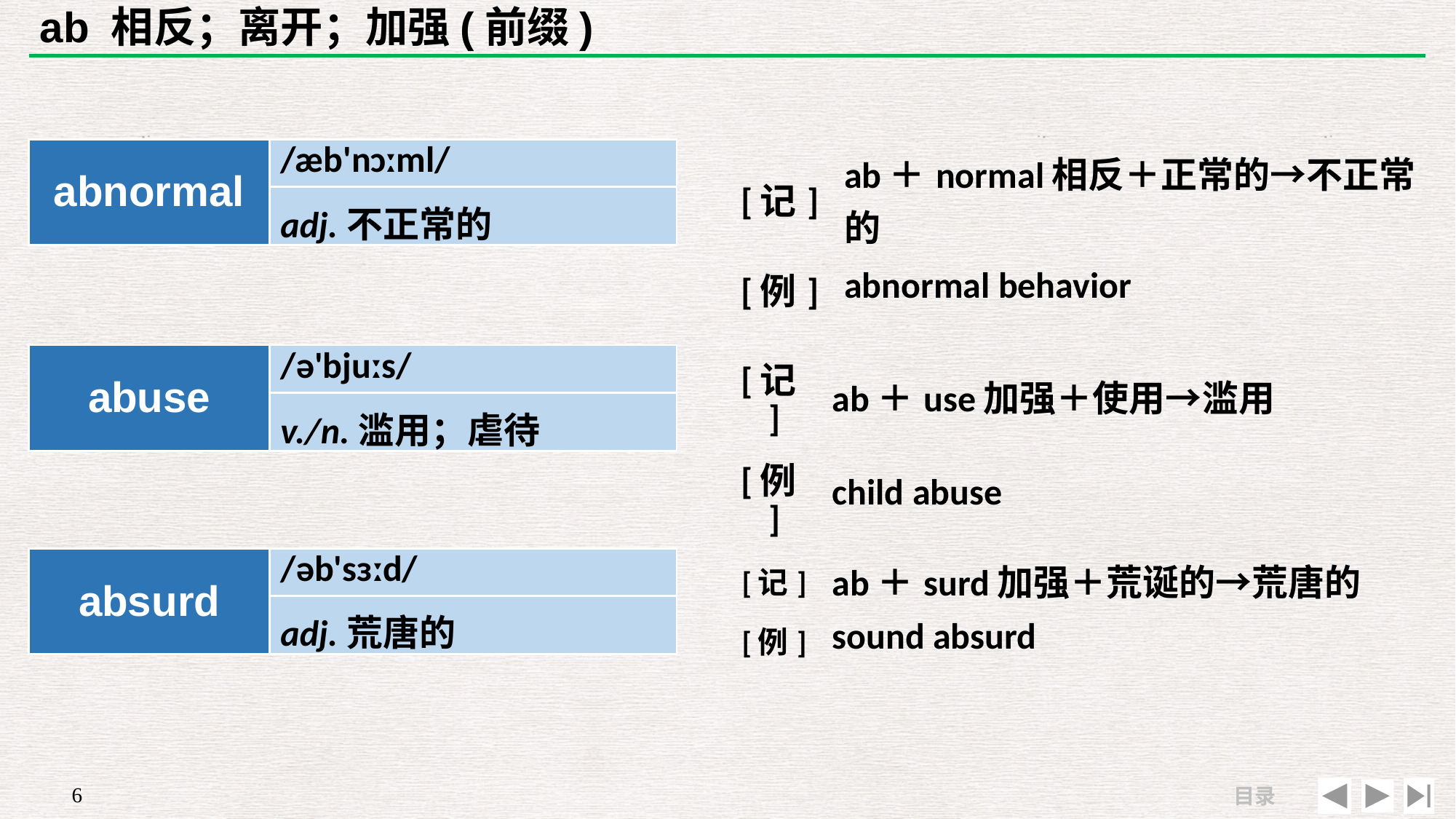

# ab 相反；离开；加强(前缀)

| abnormal | /æb'nɔːml/ |
| --- | --- |
|  |  |
| [记] | ab＋normal相反＋正常的→不正常的 |
| --- | --- |
| [例] | abnormal behavior |
adj.不正常的
| abuse | /ə'bjuːs/ |
| --- | --- |
|  |  |
| [记] | ab＋use加强＋使用→滥用 |
| --- | --- |
| [例] | child abuse |
v./n.滥用；虐待
| absurd | /əb'sзːd/ |
| --- | --- |
|  |  |
| [记] | ab＋surd加强＋荒诞的→荒唐的 |
| --- | --- |
| [例] | sound absurd |
adj.荒唐的